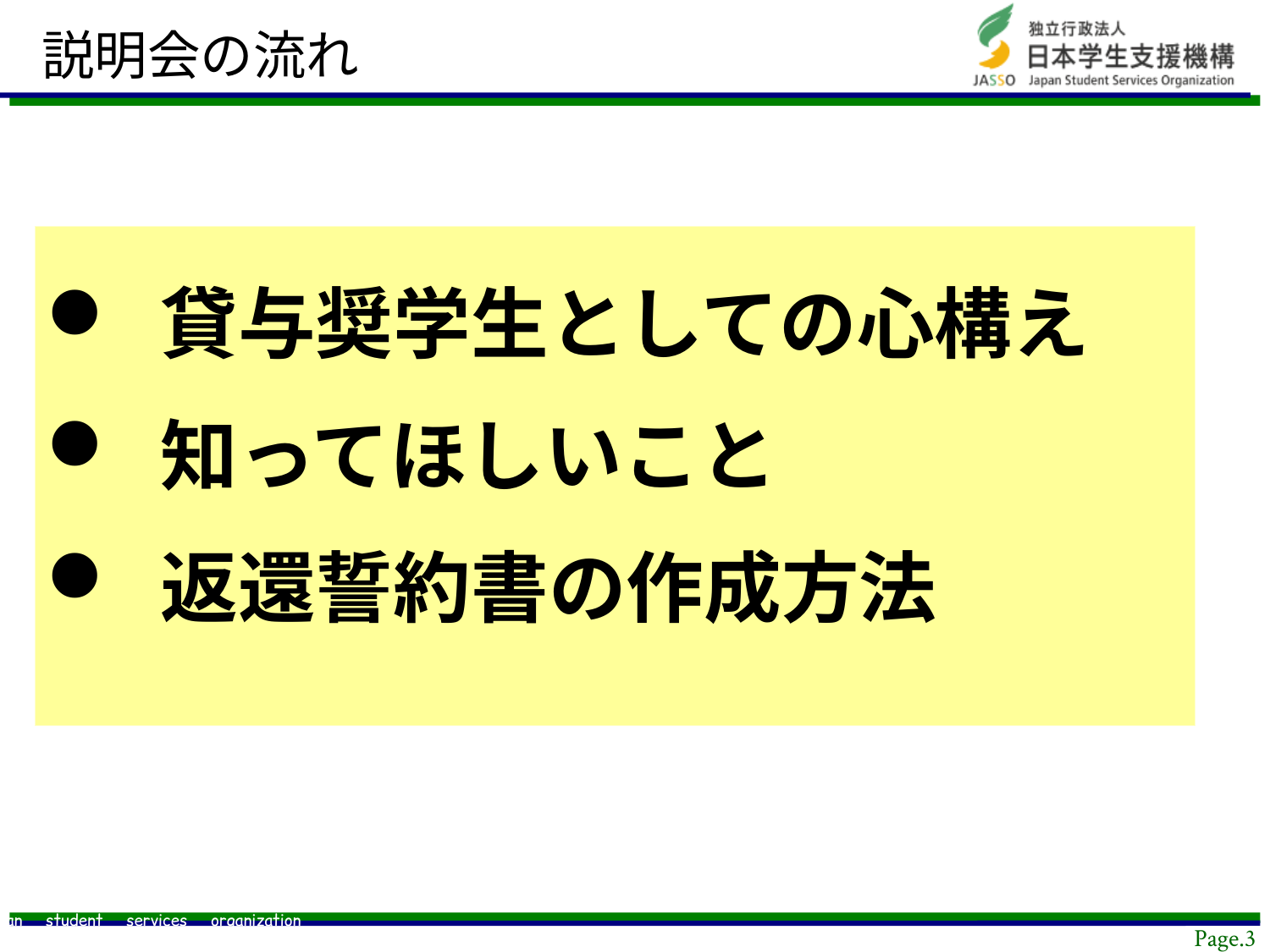

説明会の流れ

 貸与奨学生としての心構え
 知ってほしいこと
 返還誓約書の作成方法